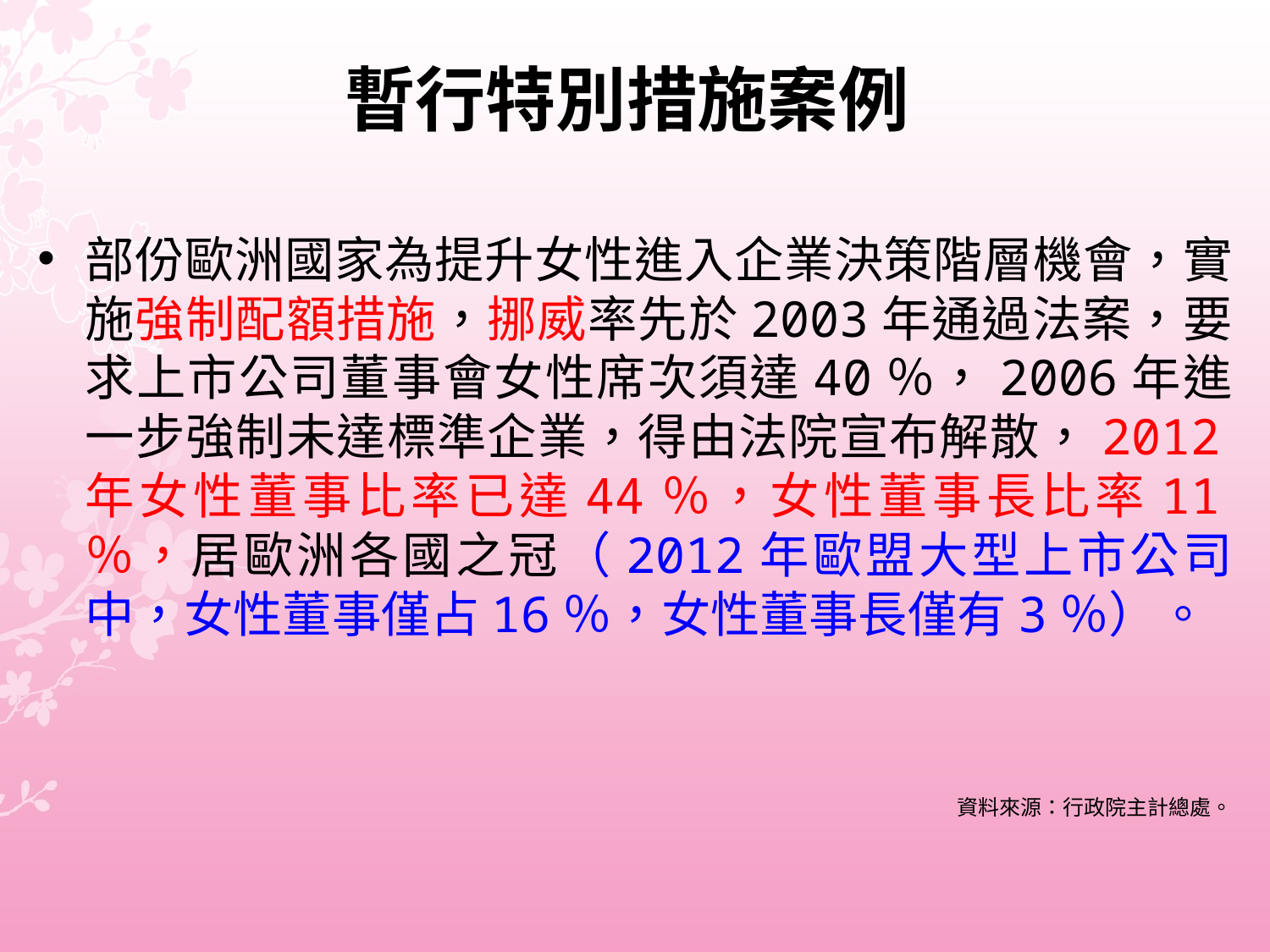

# 暫行特別措施案例
部份歐洲國家為提升女性進入企業決策階層機會，實施強制配額措施，挪威率先於2003年通過法案，要求上市公司董事會女性席次須達40％，2006年進一步強制未達標準企業，得由法院宣布解散，2012年女性董事比率已達44％，女性董事長比率11％，居歐洲各國之冠（2012年歐盟大型上市公司中，女性董事僅占16％，女性董事長僅有3％）。

資料來源：行政院主計總處。